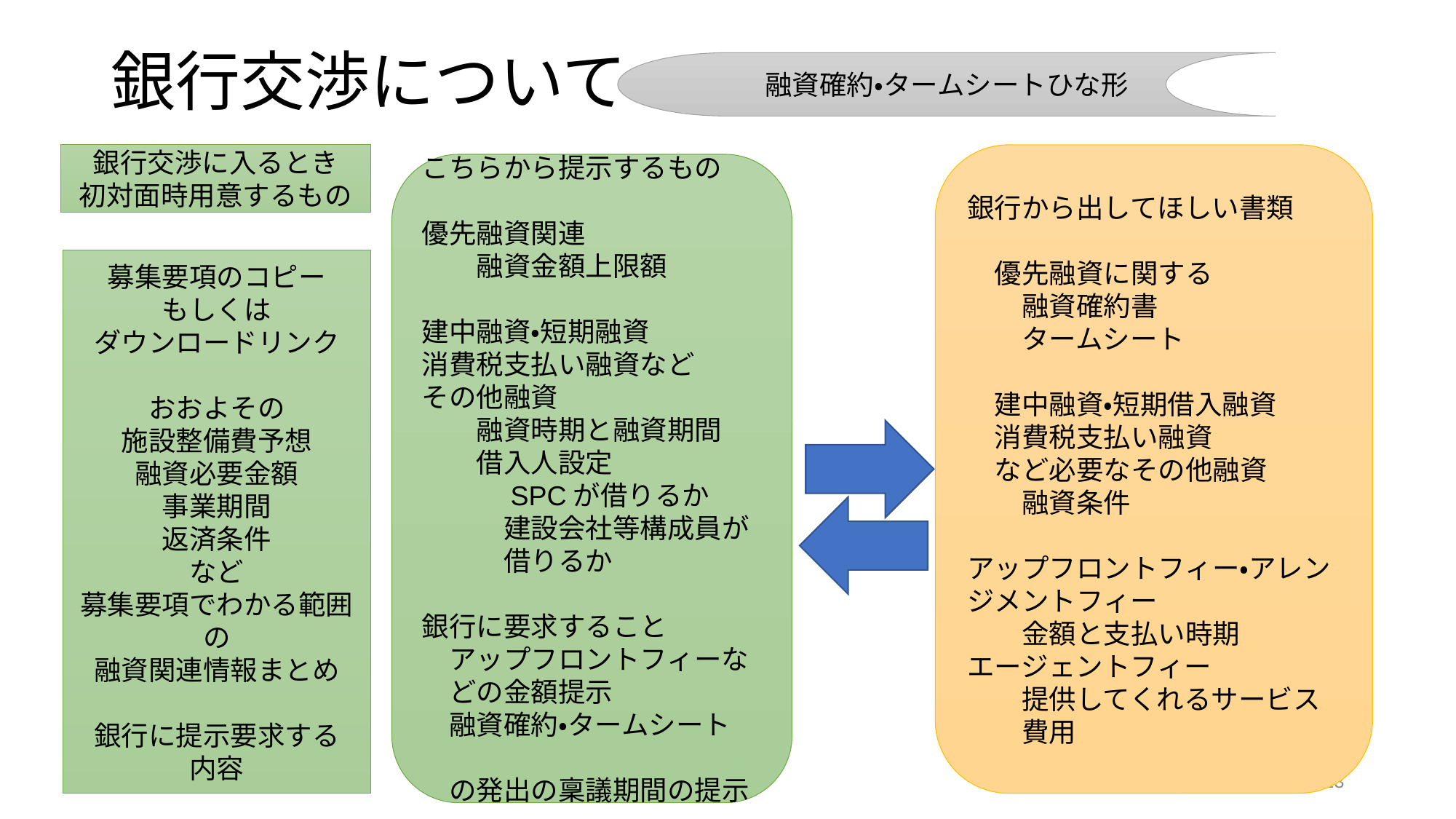

# 銀行交渉について
融資確約・タームシートひな形
銀行交渉に入るとき
初対面時用意するもの
銀行から出してほしい書類

　優先融資に関する
　　融資確約書
　　タームシート

　建中融資・短期借入融資
　消費税支払い融資
　など必要なその他融資
　　融資条件

アップフロントフィー・アレンジメントフィー
　　金額と支払い時期
エージェントフィー
　　提供してくれるサービス
　　費用
こちらから提示するもの

優先融資関連
　　融資金額上限額

建中融資・短期融資
消費税支払い融資など
その他融資
　　融資時期と融資期間
　　借入人設定
　　　SPCが借りるか
　　　建設会社等構成員が
　　　借りるか

銀行に要求すること
　アップフロントフィーな
　どの金額提示
　融資確約・タームシート
　の発出の稟議期間の提示
募集要項のコピー
もしくは
ダウンロードリンク

おおよその
施設整備費予想
融資必要金額
事業期間
返済条件
など
募集要項でわかる範囲
の
融資関連情報まとめ

銀行に提示要求する
内容

23